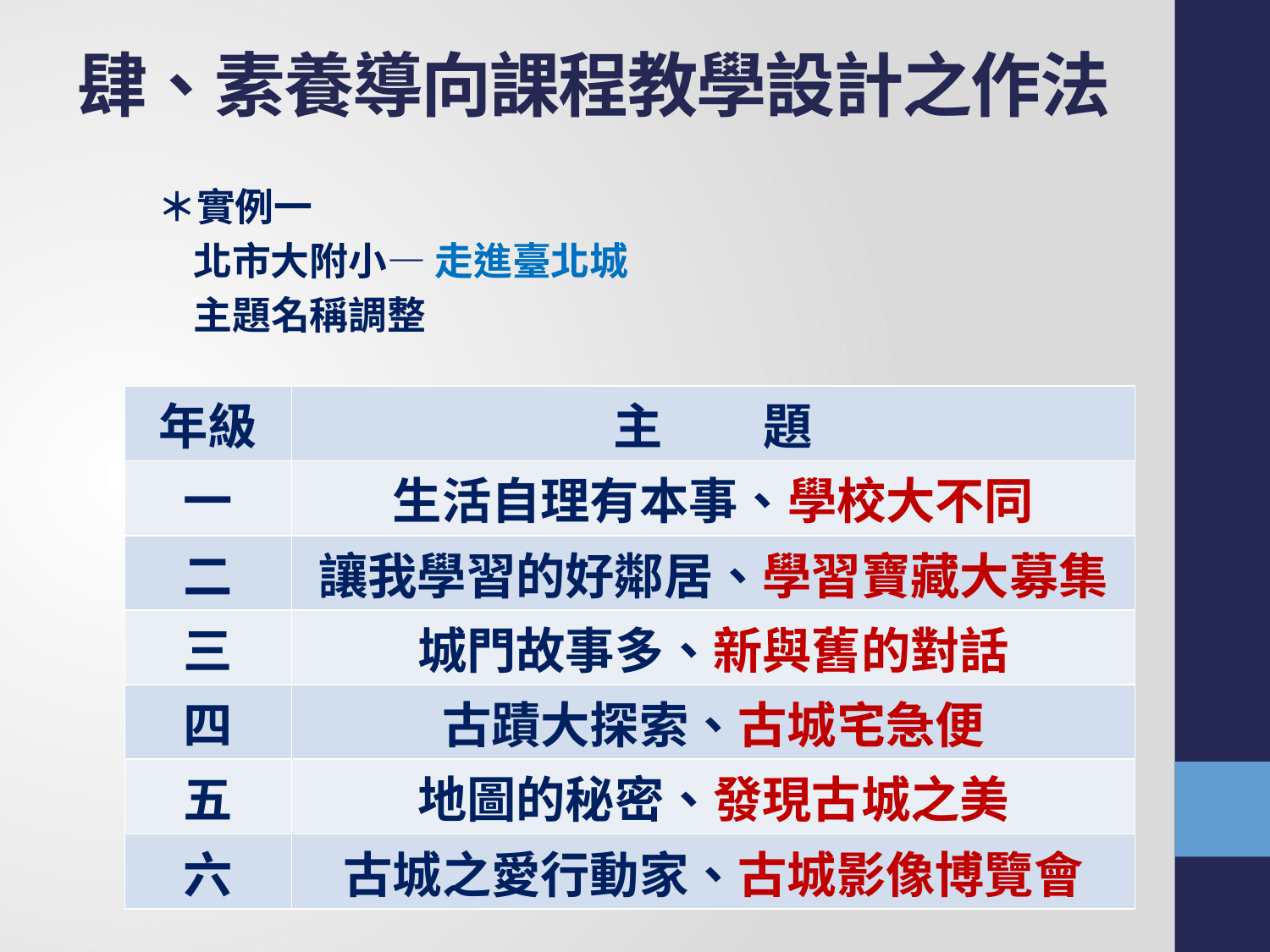

# 肆、素養導向課程教學設計之作法
 ＊實例一
     北市大附小— 走進臺北城
     主題名稱調整

| 年級 | 主 題 |
| --- | --- |
| 一 | 生活自理有本事、學校大不同 |
| 二 | 讓我學習的好鄰居、學習寶藏大募集 |
| 三 | 城門故事多、新與舊的對話 |
| 四 | 古蹟大探索、古城宅急便 |
| 五 | 地圖的秘密、發現古城之美 |
| 六 | 古城之愛行動家、古城影像博覽會 |